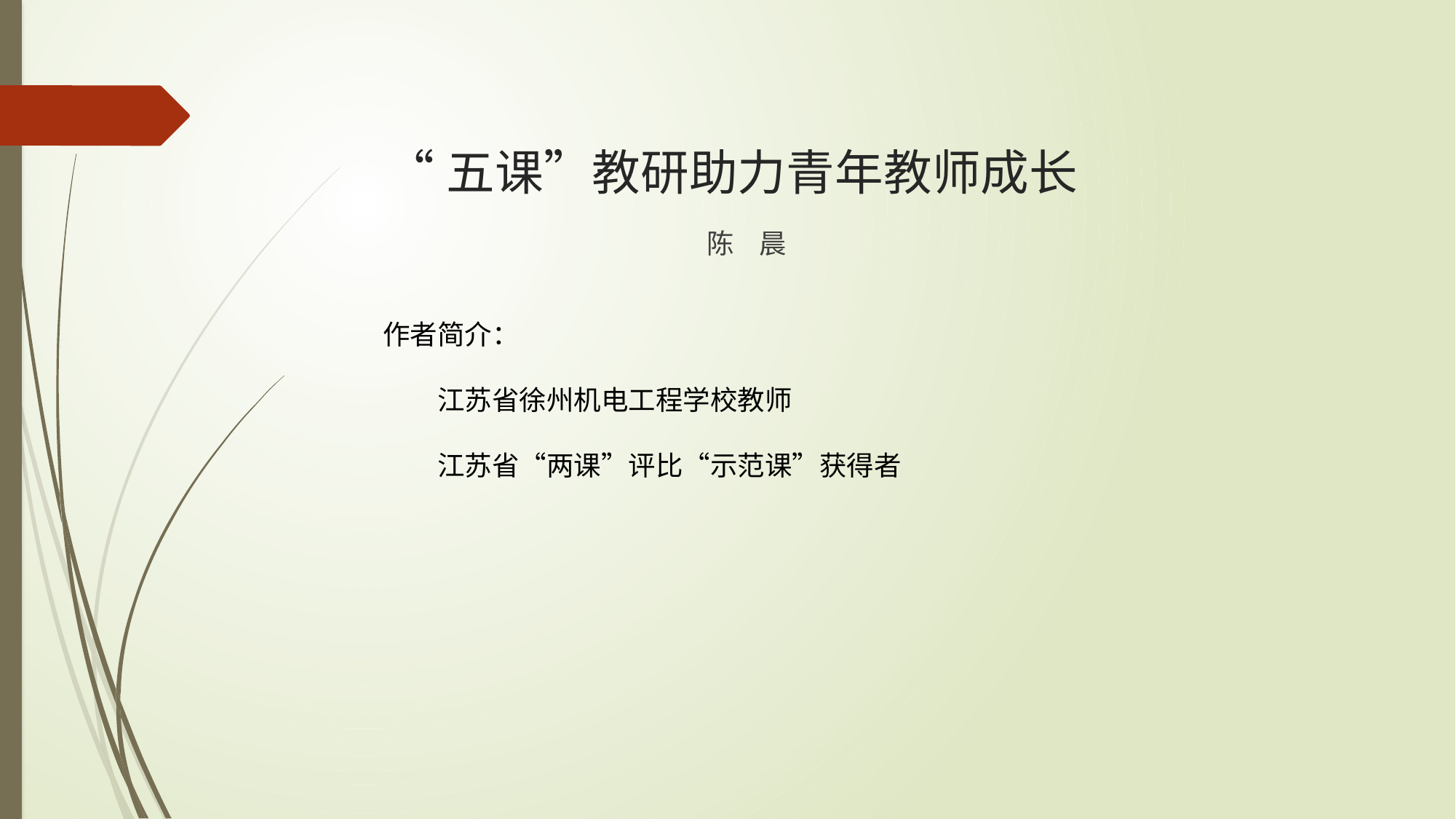

# “五课”教研助力青年教师成长
陈    晨
作者简介：
江苏省徐州机电工程学校教师
江苏省“两课”评比“示范课”获得者